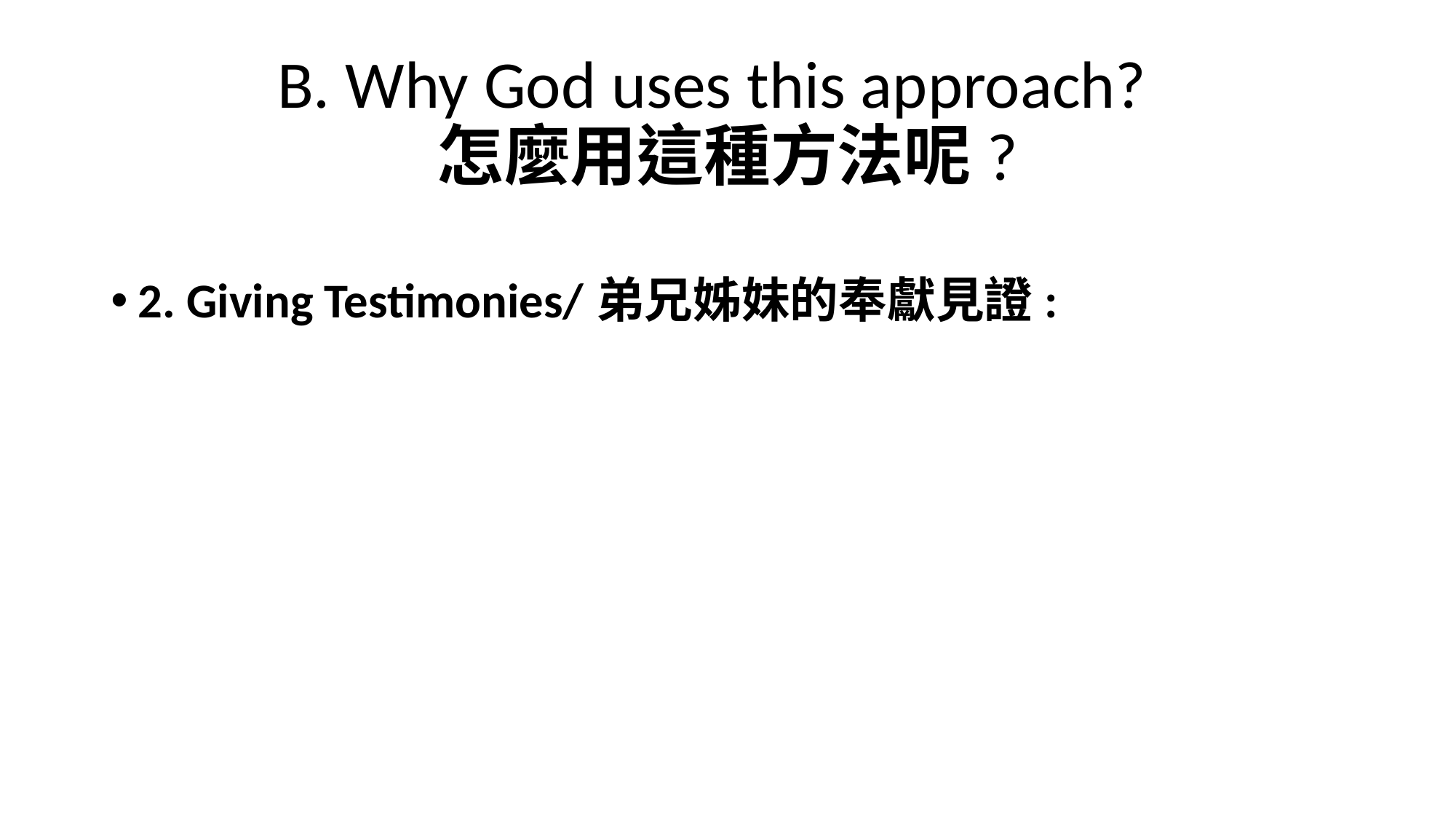

# B. Why God uses this approach? 怎麼用這種方法呢?
2. Giving Testimonies/弟兄姊妹的奉獻見證: